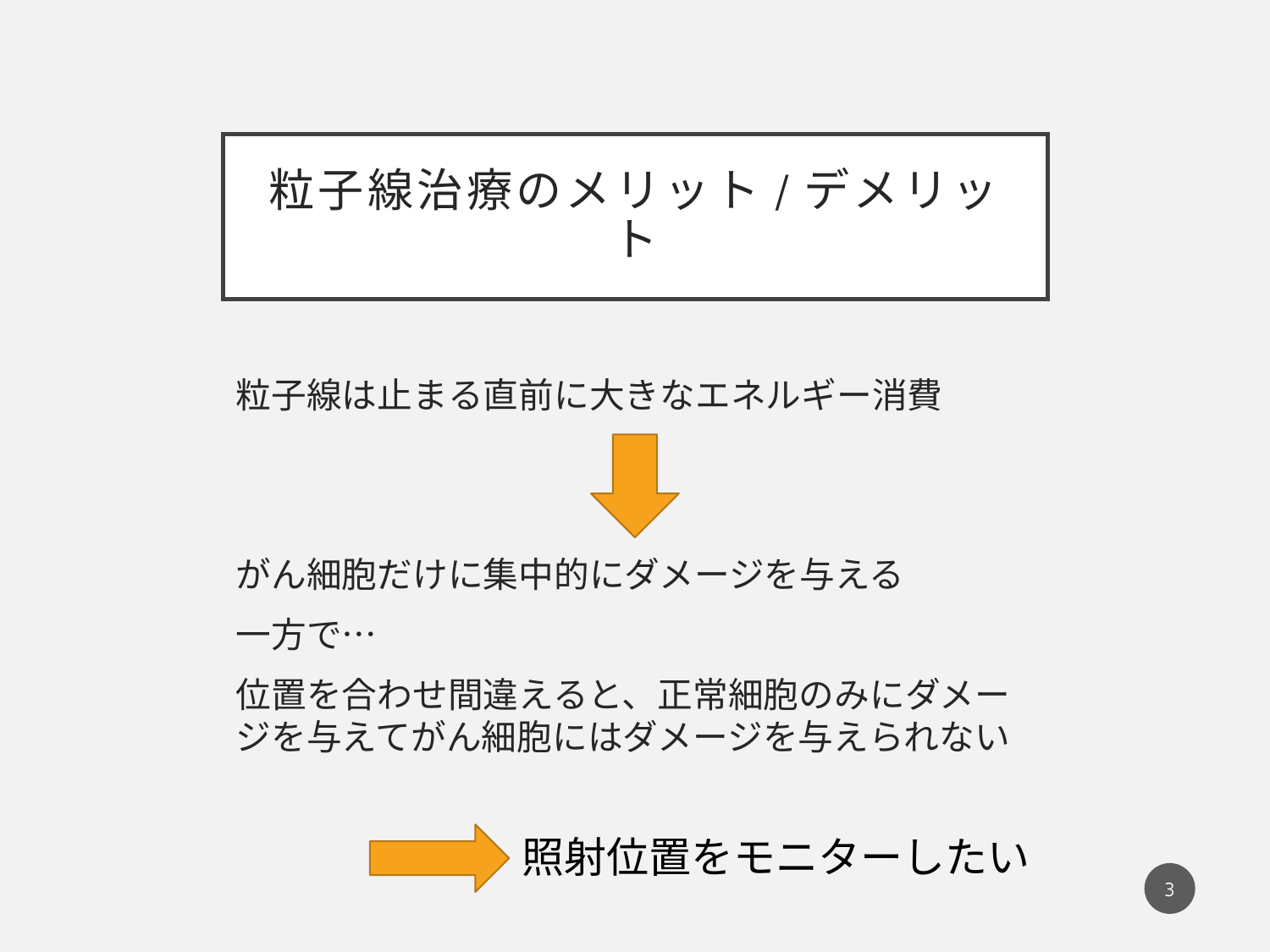

# 粒子線治療のメリット/デメリット
粒子線は止まる直前に大きなエネルギー消費

がん細胞だけに集中的にダメージを与える
一方で…
位置を合わせ間違えると、正常細胞のみにダメージを与えてがん細胞にはダメージを与えられない

照射位置をモニターしたい
3